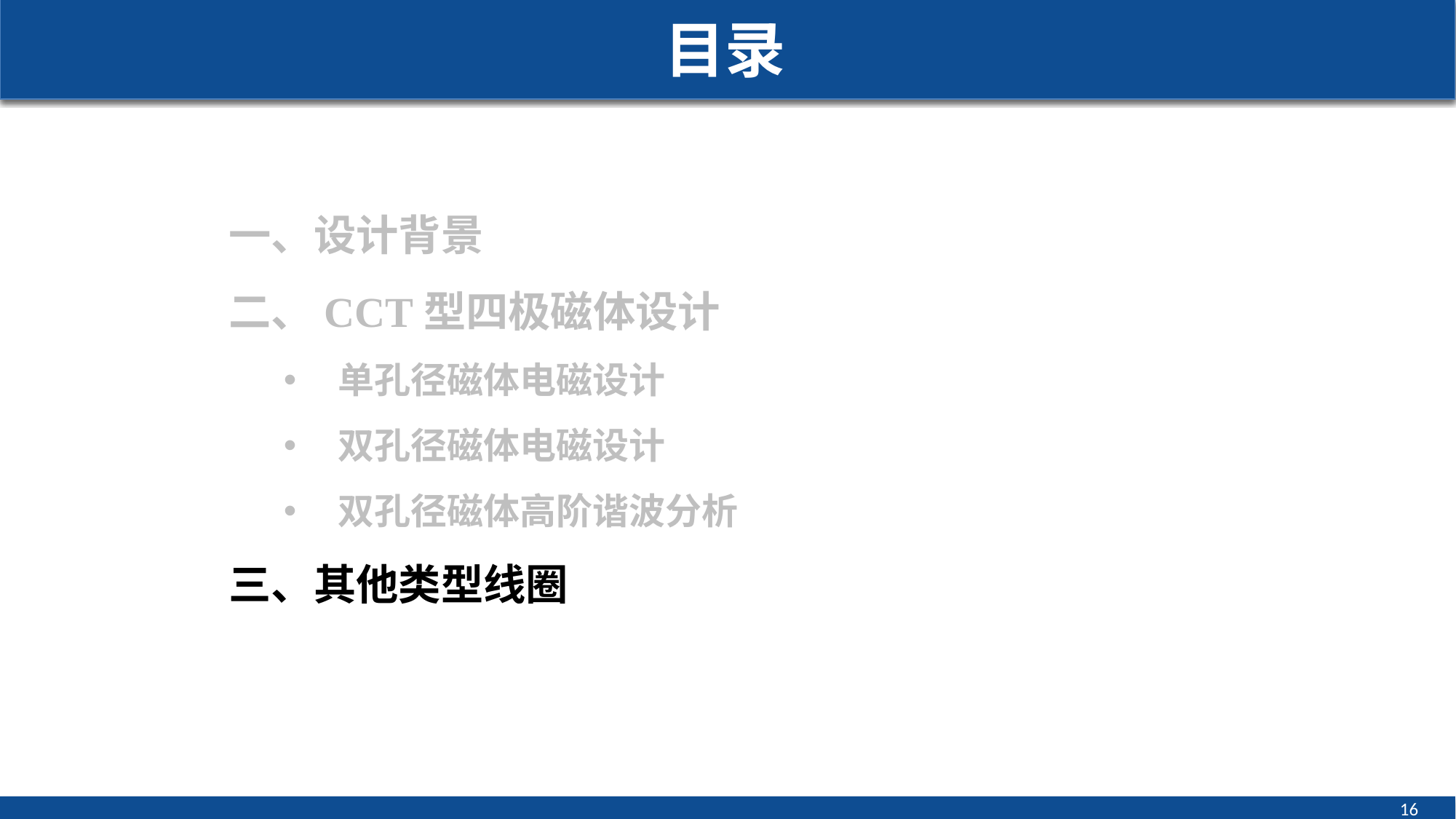

# 目录
一、设计背景
二、CCT型四极磁体设计
单孔径磁体电磁设计
双孔径磁体电磁设计
双孔径磁体高阶谐波分析
三、其他类型线圈